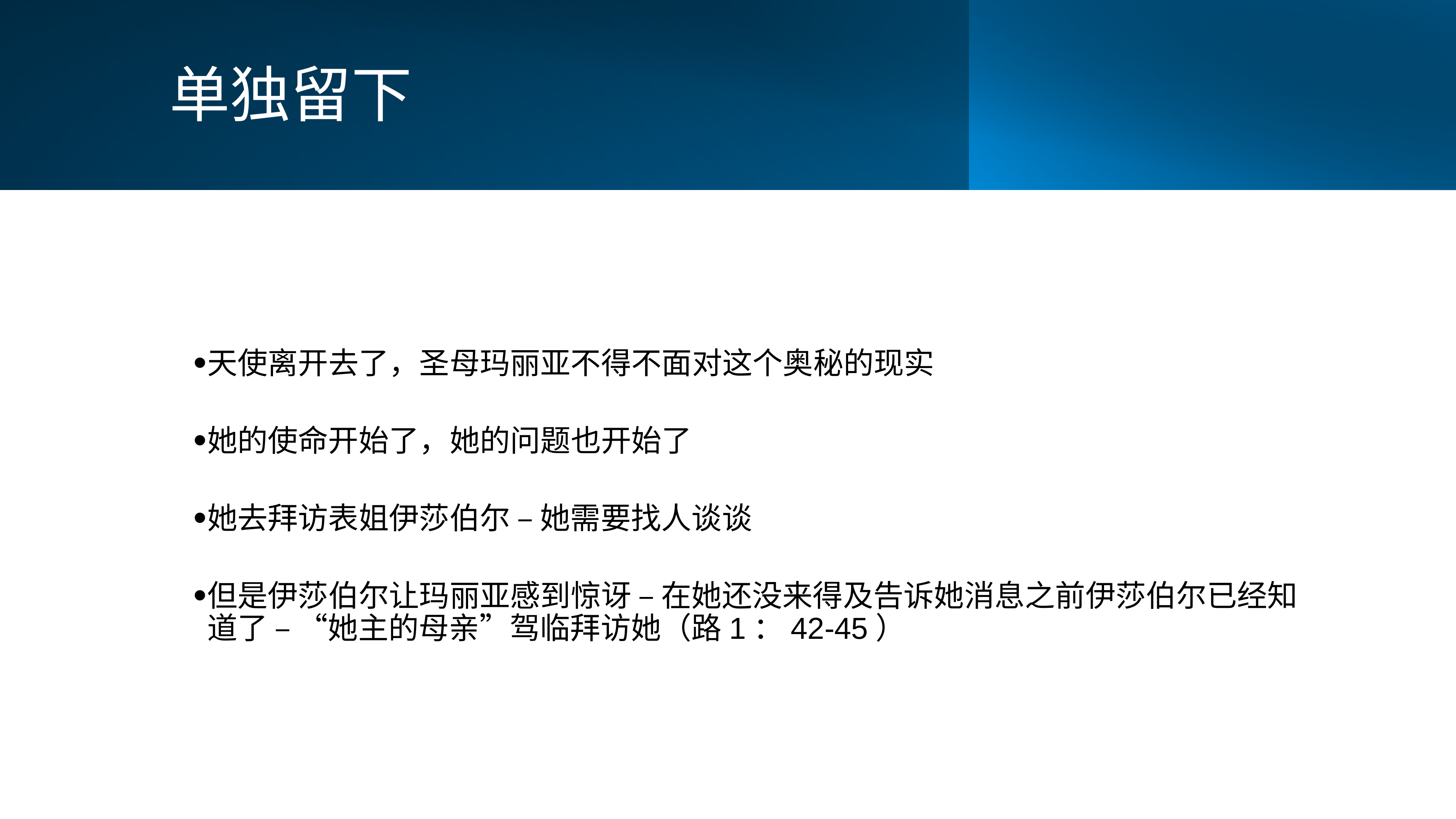

# 单独留下
天使离开去了，圣母玛丽亚不得不面对这个奥秘的现实
她的使命开始了，她的问题也开始了
她去拜访表姐伊莎伯尔 – 她需要找人谈谈
但是伊莎伯尔让玛丽亚感到惊讶 – 在她还没来得及告诉她消息之前伊莎伯尔已经知道了 – “她主的母亲”驾临拜访她（路1：42-45）